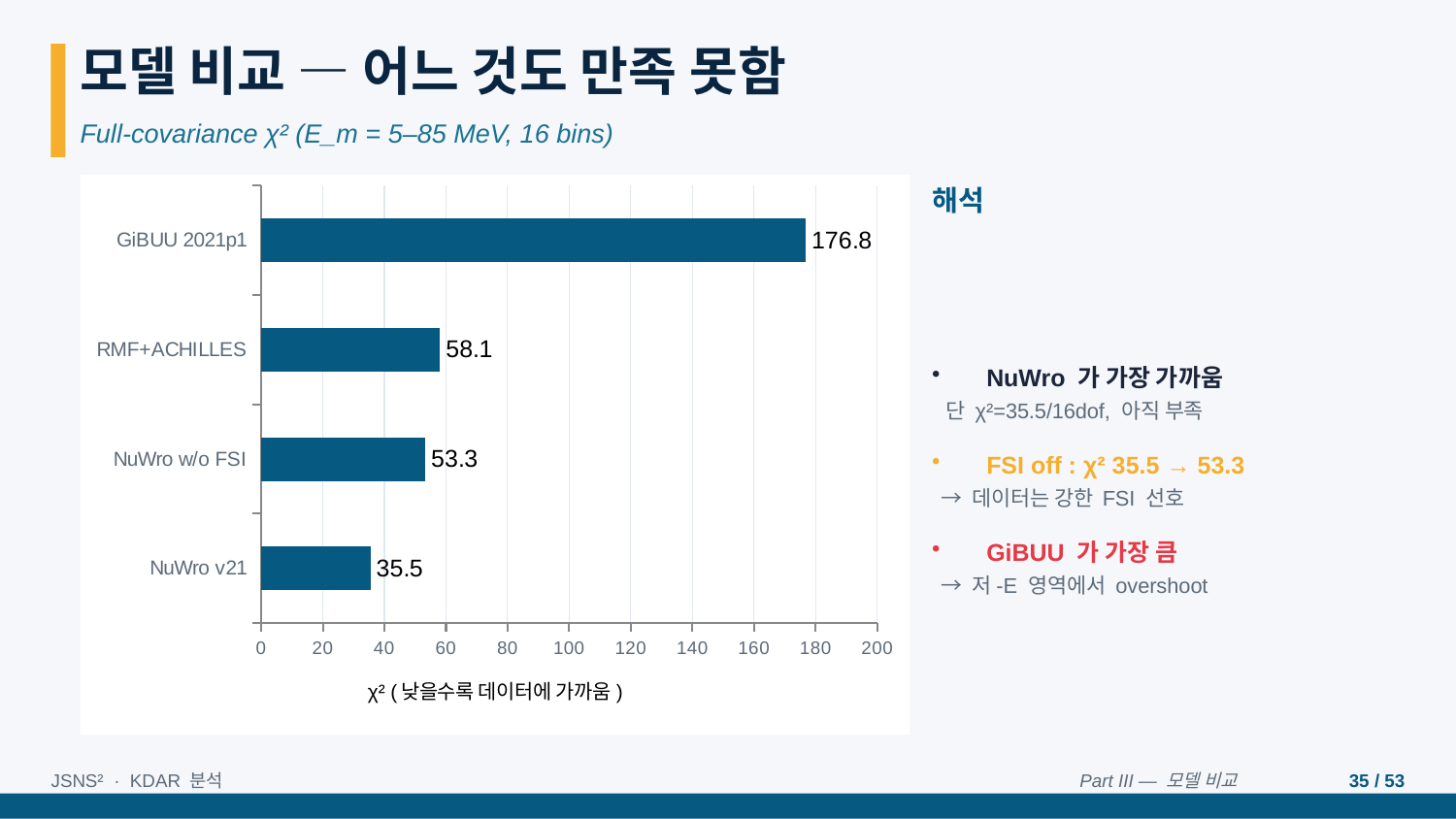

모델 비교 — 어느 것도 만족 못함

Full-covariance χ² (E_m = 5–85 MeV, 16 bins)

### Chart

| Category | χ² |
|---|---|
| NuWro v21 | 35.5 |
| NuWro w/o FSI | 53.3 |
| RMF+ACHILLES | 58.1 |
| GiBUU 2021p1 | 176.8 |
해석
NuWro 가 가장 가까움
  단 χ²=35.5/16dof, 아직 부족

FSI off : χ² 35.5 → 53.3
  → 데이터는 강한 FSI 선호

GiBUU 가 가장 큼
  → 저-E 영역에서 overshoot
JSNS²  ·  KDAR 분석
Part III — 모델 비교
35 / 53